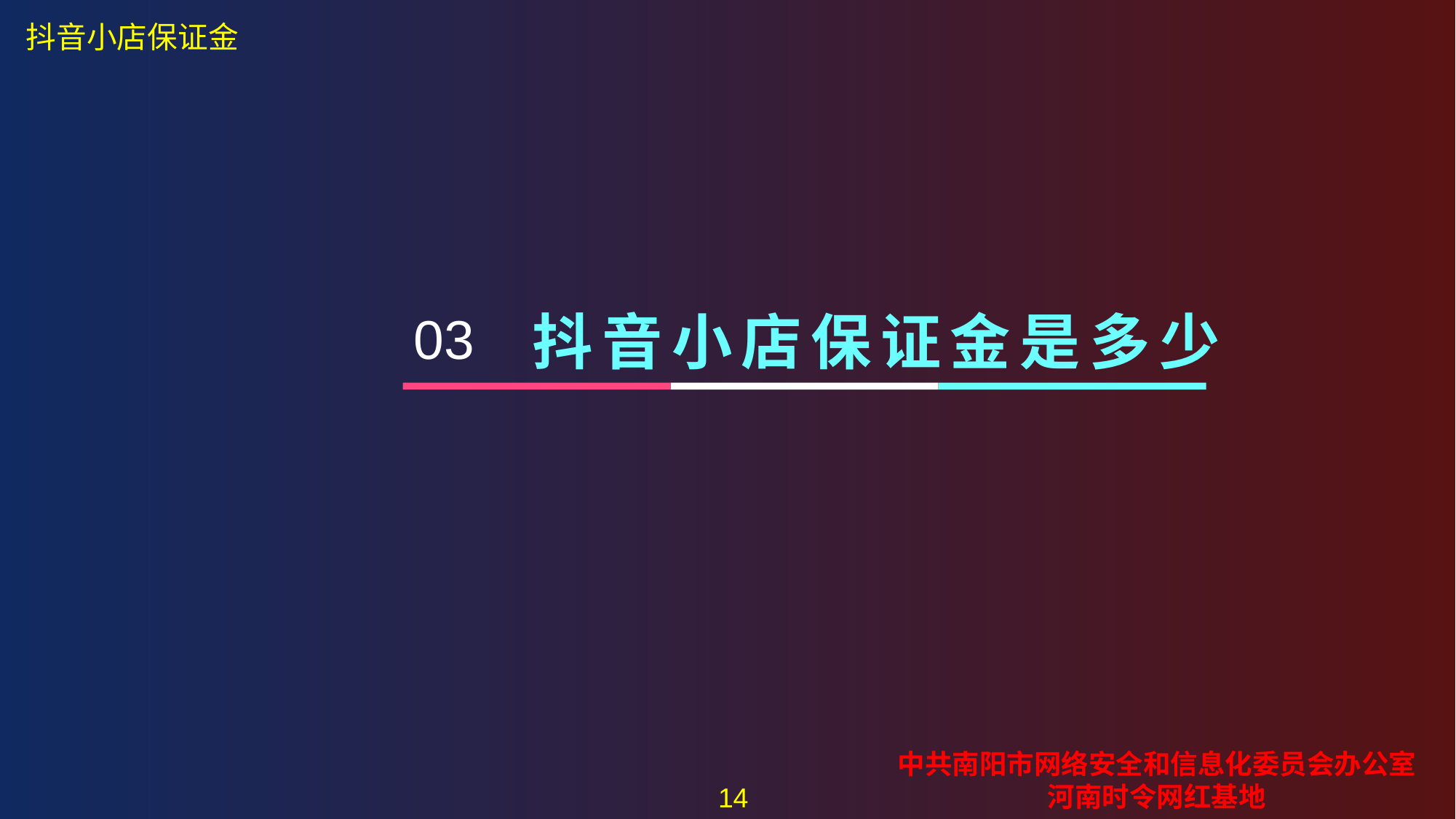

抖音小店保证金
03
抖音小店保证金是多少

中共南阳市网络安全和信息化委员会办公室
河南时令网红基地
14